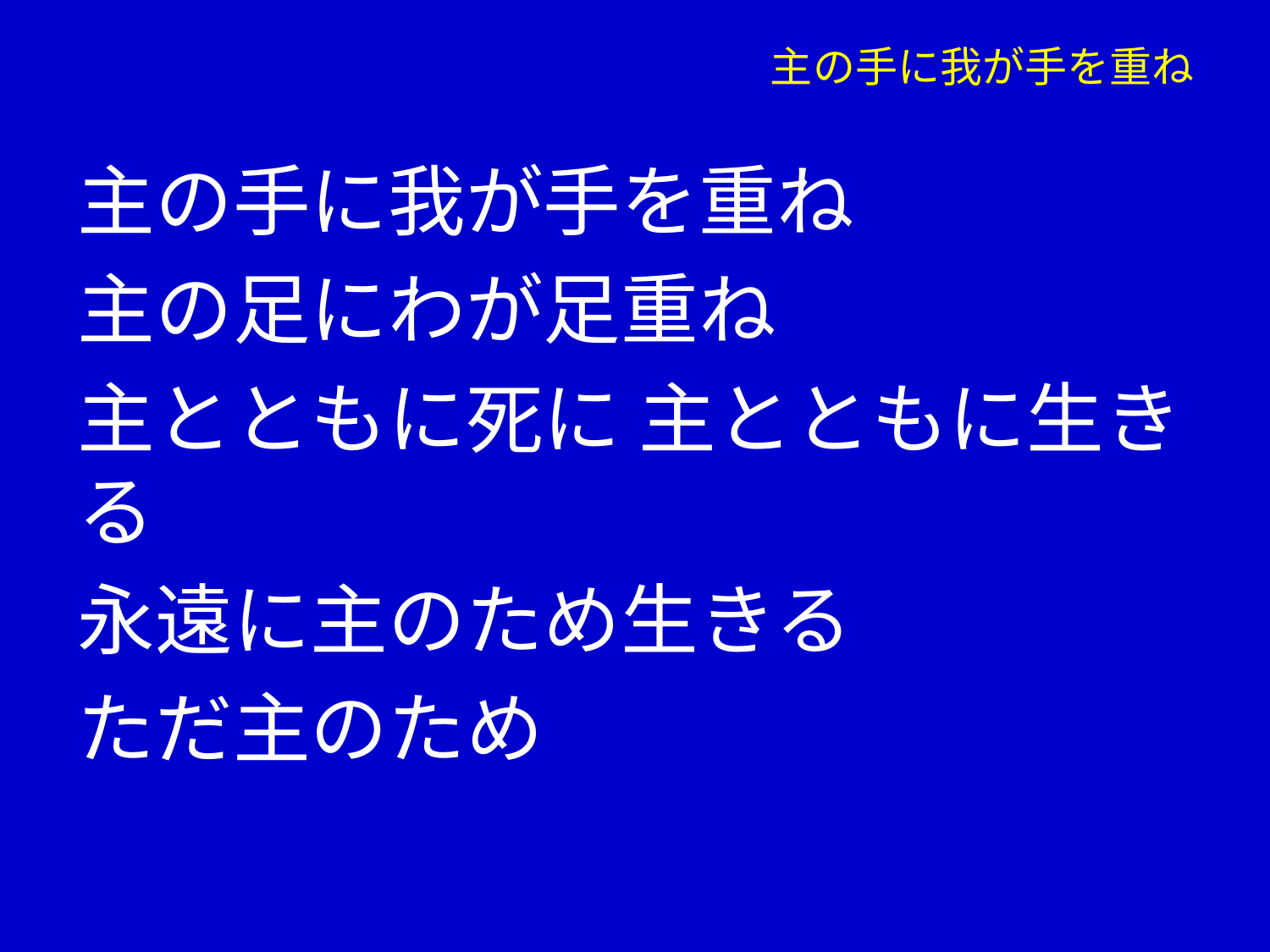

# 主の手に我が手を重ね
主の手に我が手を重ね
主の足にわが足重ね
主とともに死に 主とともに生きる
永遠に主のため生きる
ただ主のため